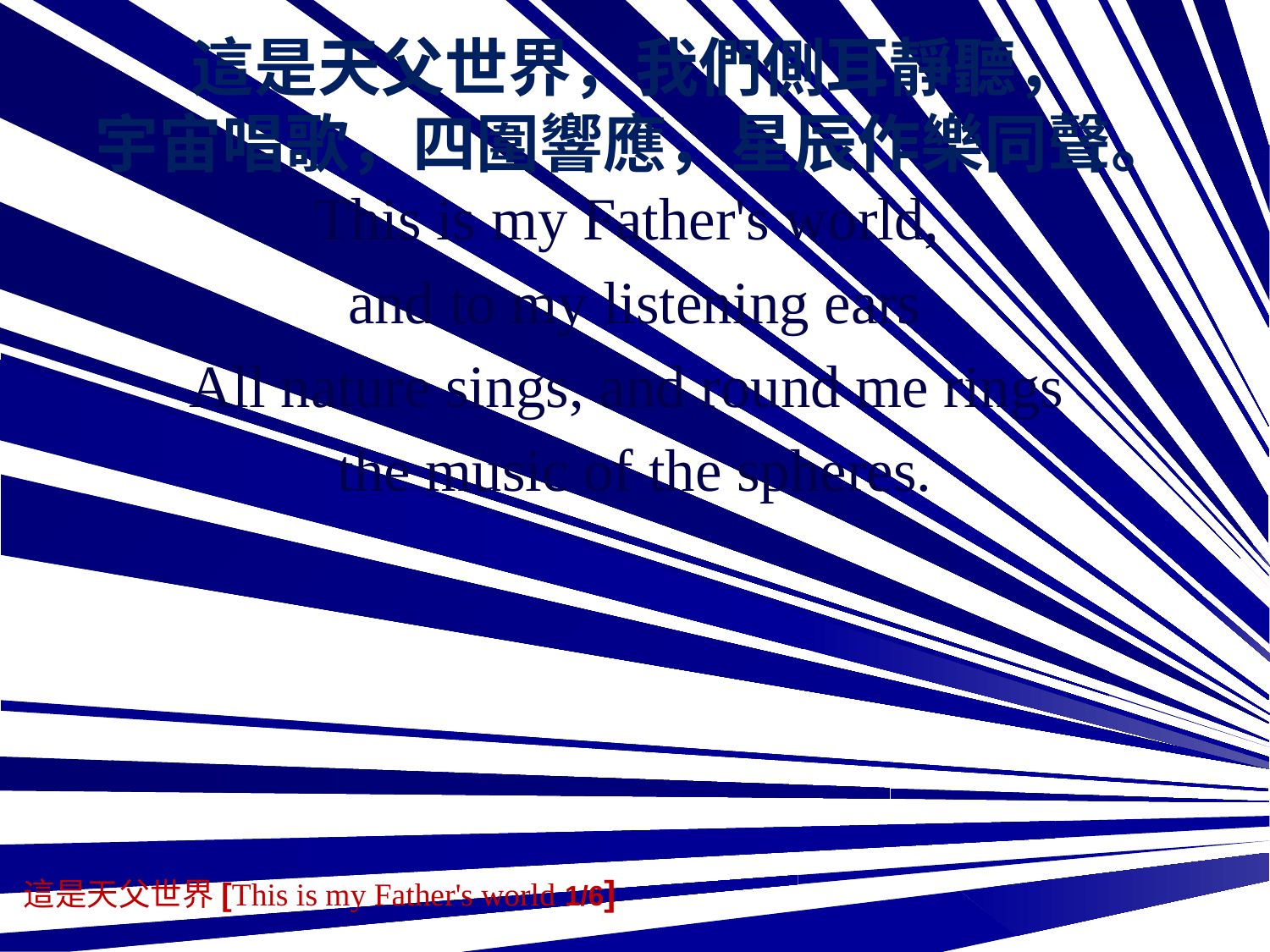

這是天父世界，我們側耳靜聽，
宇宙唱歌，四圍響應，星辰作樂同聲。
This is my Father's world,
and to my listening ears
All nature sings, and round me rings
the music of the spheres.
這是天父世界[This is my Father's world 1/6]